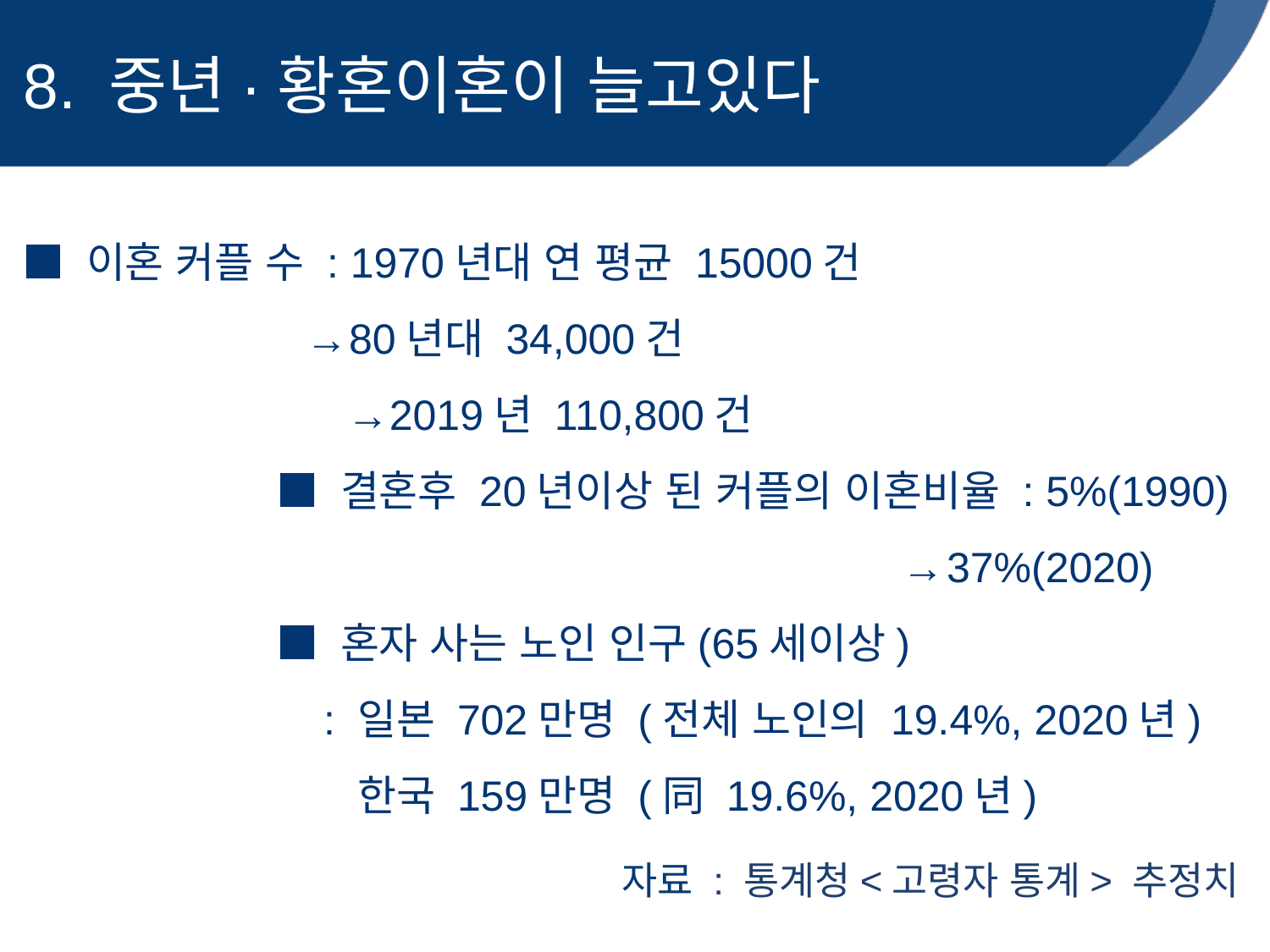

8. 중년·황혼이혼이 늘고있다
■ 이혼 커플 수 : 1970년대 연 평균 15000건
                        →80년대 34,000건
      →2019년 110,800건
■ 결혼후 20년이상 된 커플의 이혼비율 : 5%(1990)
                                                     →37%(2020)
■ 혼자 사는 노인 인구(65세이상)
    : 일본 702만명 (전체 노인의 19.4%, 2020년)
      한국 159만명 (同 19.6%, 2020년)
자료 : 통계청<고령자 통계> 추정치